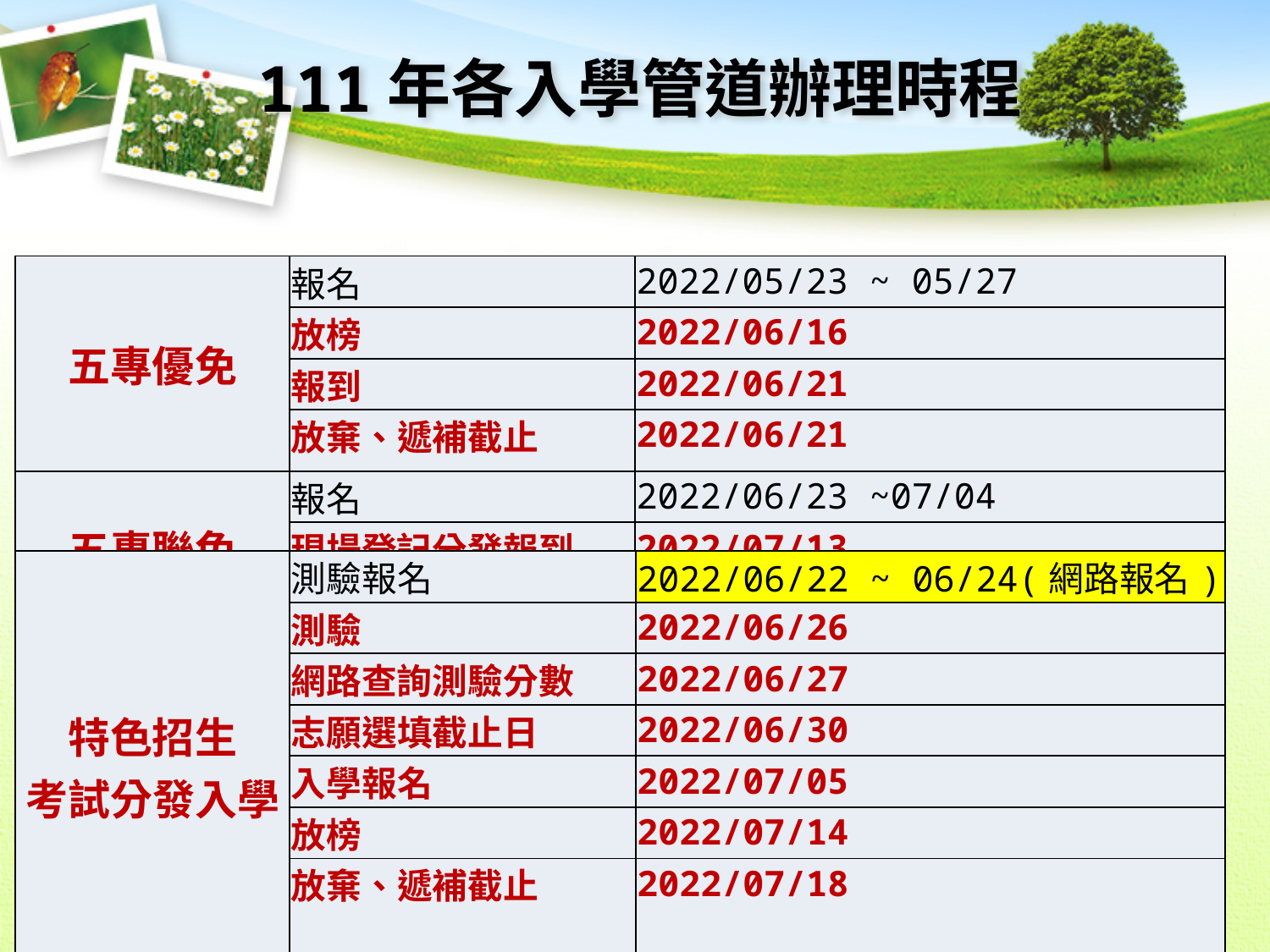

111年各入學管道辦理時程
| 五專優免 | 報名 | 2022/05/23 ~ 05/27 |
| --- | --- | --- |
|  | 放榜 | 2022/06/16 |
|  | 報到 | 2022/06/21 |
|  | 放棄、遞補截止 | 2022/06/21 |
| 五專聯免 | 報名 | 2022/06/23 ~07/04 |
|  | 現場登記分發報到 | 2022/07/13 |
|  | 放棄、遞補截止 | 2022/07/18 |
| 特色招生 考試分發入學 | 測驗報名 | 2022/06/22 ~ 06/24(網路報名) |
| --- | --- | --- |
|  | 測驗 | 2022/06/26 |
|  | 網路查詢測驗分數 | 2022/06/27 |
|  | 志願選填截止日 | 2022/06/30 |
|  | 入學報名 | 2022/07/05 |
|  | 放榜 | 2022/07/14 |
|  | 放棄、遞補截止 | 2022/07/18 |